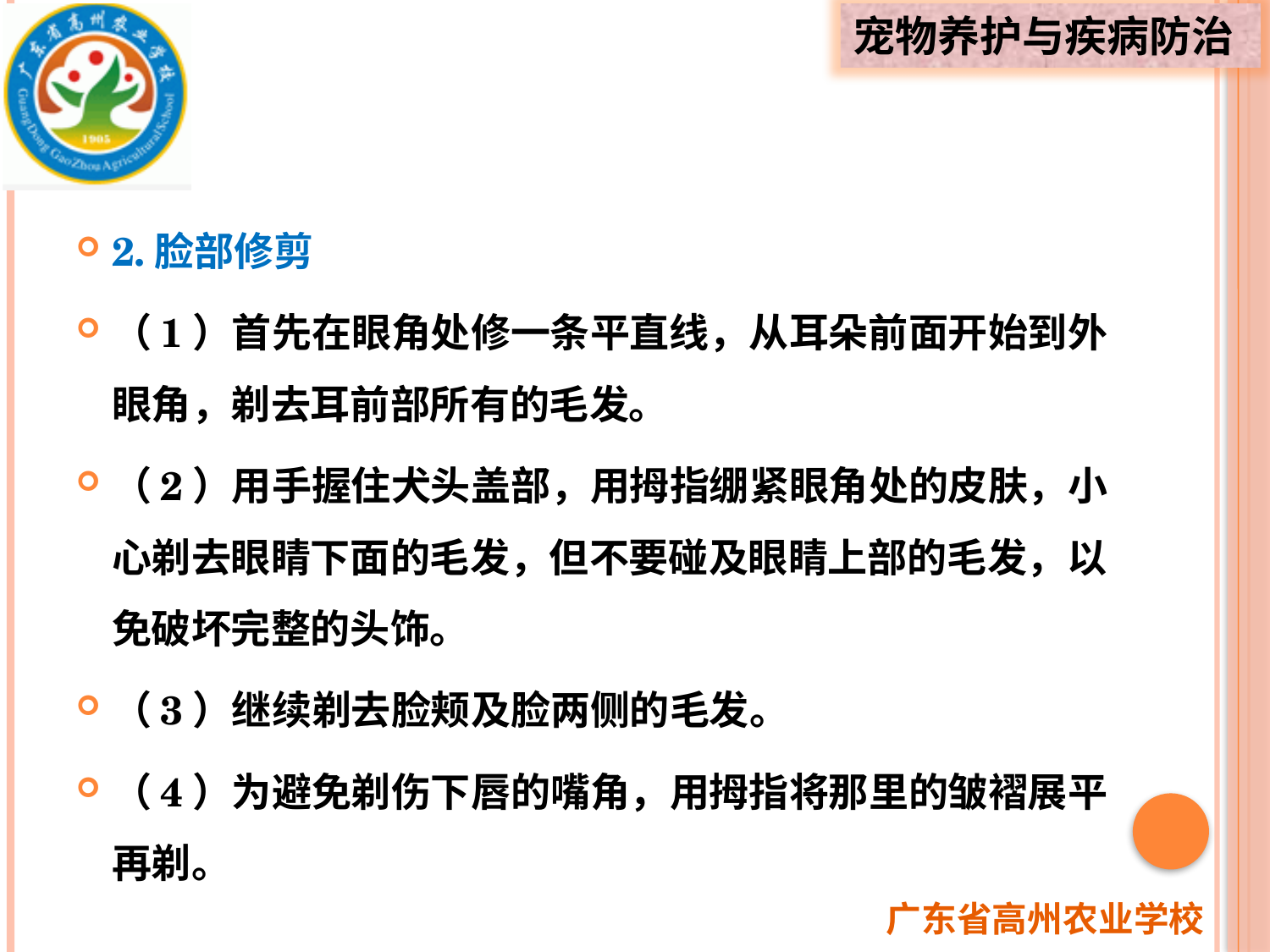

2.脸部修剪
（1）首先在眼角处修一条平直线，从耳朵前面开始到外眼角，剃去耳前部所有的毛发。
（2）用手握住犬头盖部，用拇指绷紧眼角处的皮肤，小心剃去眼睛下面的毛发，但不要碰及眼睛上部的毛发，以免破坏完整的头饰。
（3）继续剃去脸颊及脸两侧的毛发。
（4）为避免剃伤下唇的嘴角，用拇指将那里的皱褶展平再剃。